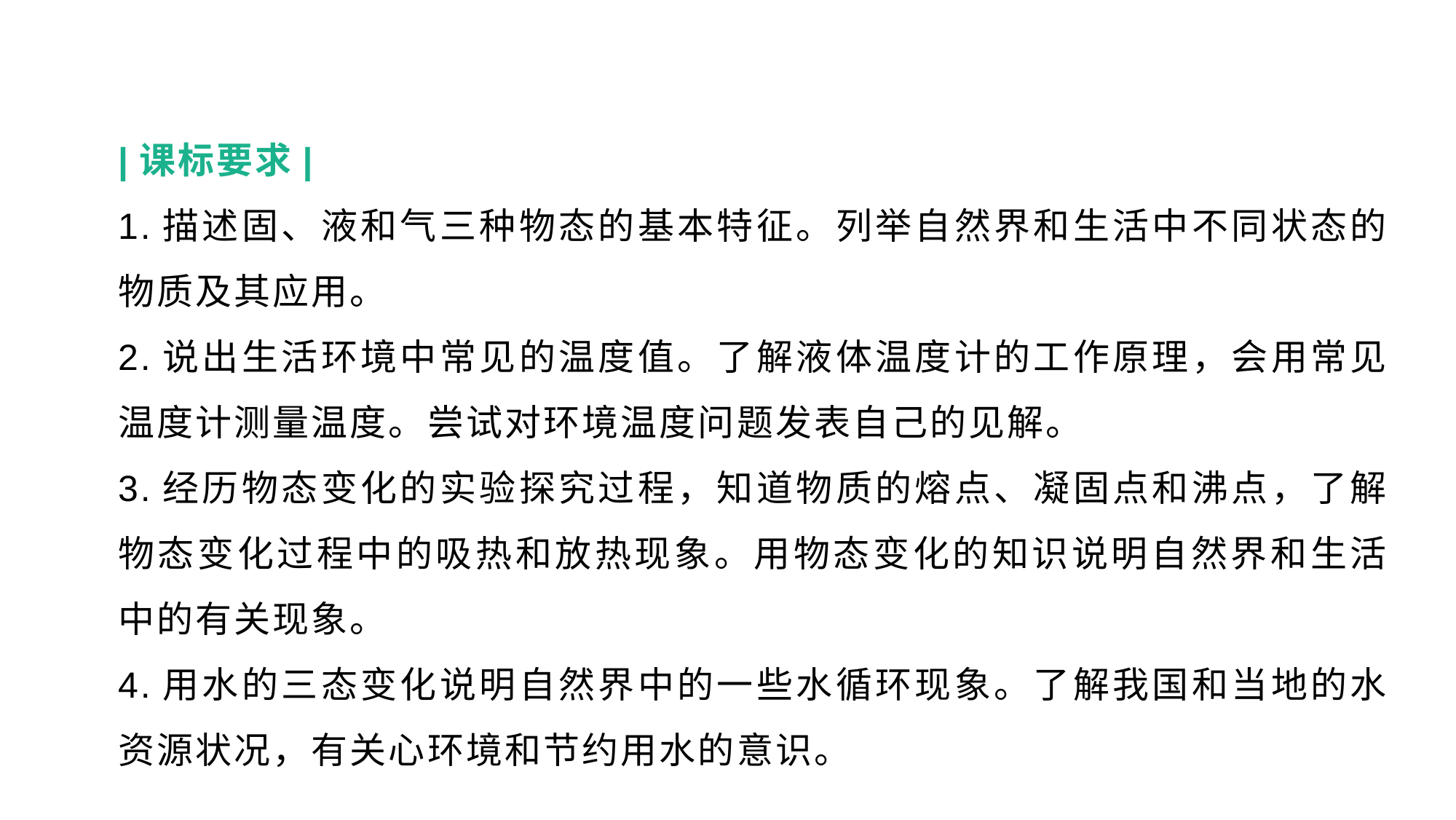

|课标要求|
1.描述固、液和气三种物态的基本特征。列举自然界和生活中不同状态的物质及其应用。
2.说出生活环境中常见的温度值。了解液体温度计的工作原理，会用常见温度计测量温度。尝试对环境温度问题发表自己的见解。
3.经历物态变化的实验探究过程，知道物质的熔点、凝固点和沸点，了解物态变化过程中的吸热和放热现象。用物态变化的知识说明自然界和生活中的有关现象。
4.用水的三态变化说明自然界中的一些水循环现象。了解我国和当地的水资源状况，有关心环境和节约用水的意识。
思维导图 构建体系